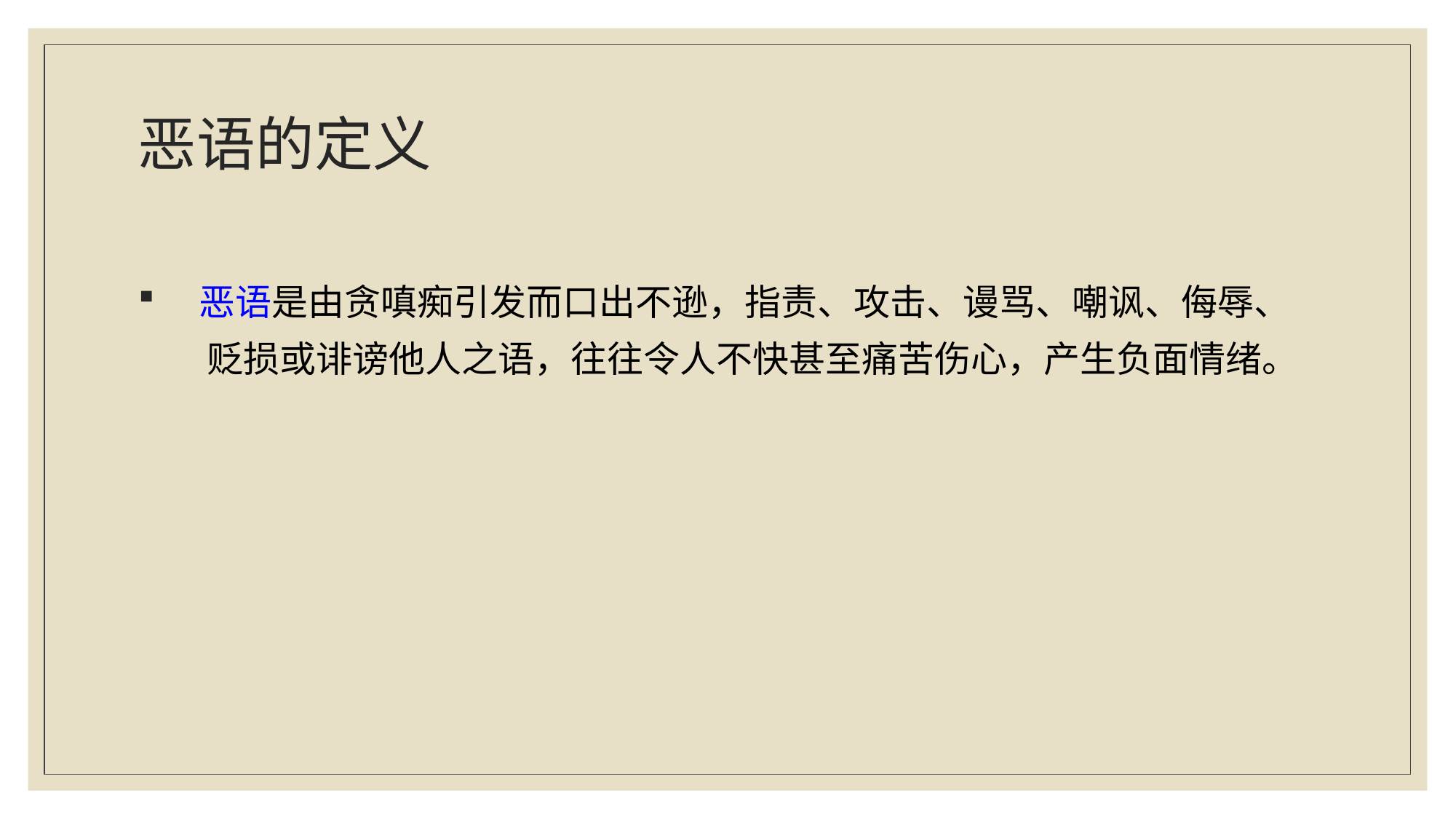

# 恶语的定义
   恶语是由贪嗔痴引发而口出不逊，指责、攻击、谩骂、嘲讽、侮辱、
      贬损或诽谤他人之语，往往令人不快甚至痛苦伤心，产生负面情绪。